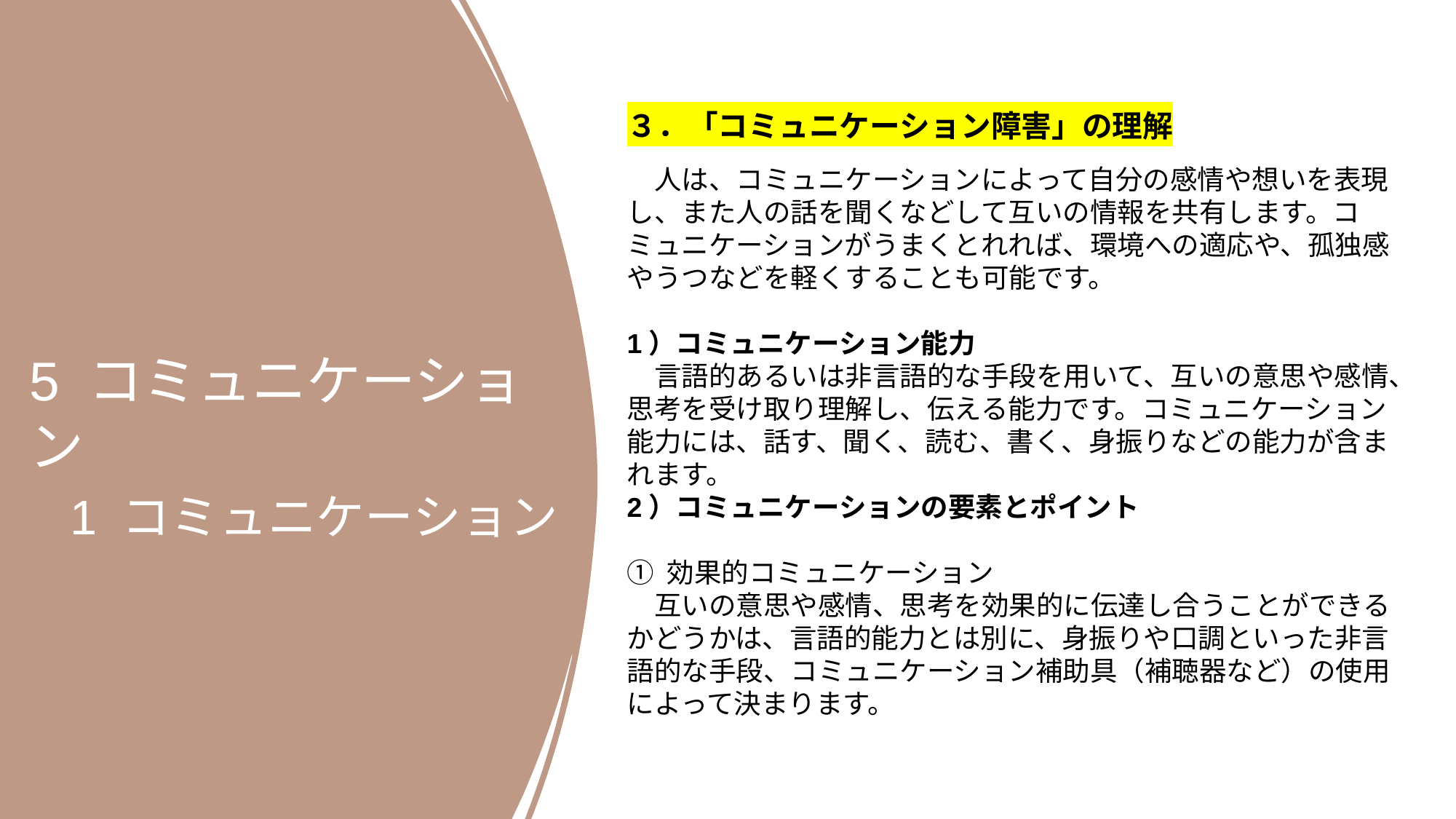

３．「コミュニケーション障害」の理解

　人は、コミュニケーションによって自分の感情や想いを表現し、また人の話を聞くなどして互いの情報を共有します。コミュニケーションがうまくとれれば、環境への適応や、孤独感やうつなどを軽くすることも可能です。

1）コミュニケーション能力
　言語的あるいは非言語的な手段を用いて、互いの意思や感情、
思考を受け取り理解し、伝える能力です。コミュニケーション
能力には、話す、聞く、読む、書く、身振りなどの能力が含ま
れます。
2）コミュニケーションの要素とポイント

① 効果的コミュニケーション
　互いの意思や感情、思考を効果的に伝達し合うことができる
かどうかは、言語的能力とは別に、身振りや口調といった非言語的な手段、コミュニケーション補助具（補聴器など）の使用によって決まります。
5 コミュニケーション
   1 コミュニケーション